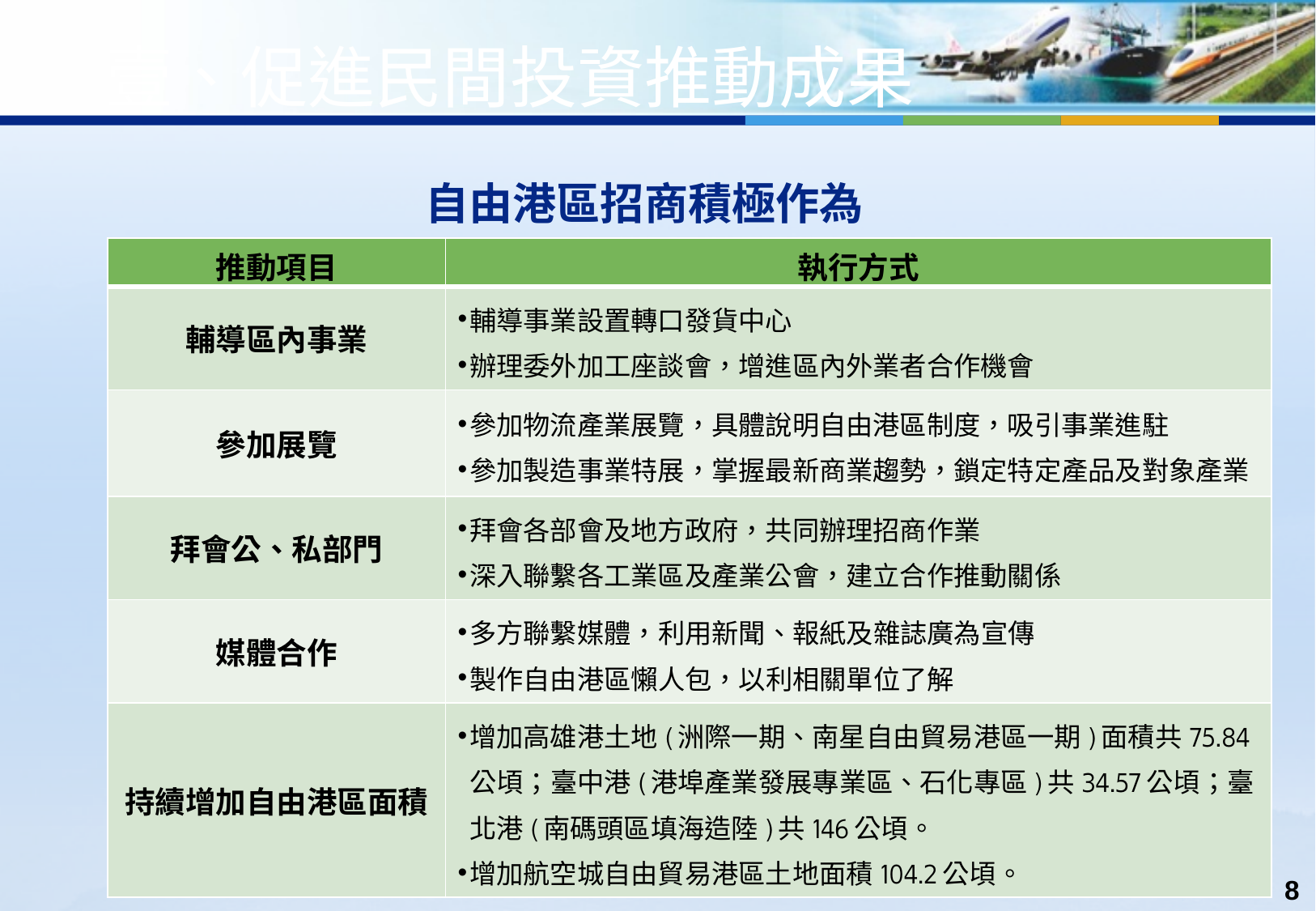

壹、促進民間投資推動成果
自由港區招商積極作為
| 推動項目 | 執行方式 |
| --- | --- |
| 輔導區內事業 | 輔導事業設置轉口發貨中心 辦理委外加工座談會，增進區內外業者合作機會 |
| 參加展覽 | 參加物流產業展覽，具體說明自由港區制度，吸引事業進駐 參加製造事業特展，掌握最新商業趨勢，鎖定特定產品及對象產業 |
| 拜會公、私部門 | 拜會各部會及地方政府，共同辦理招商作業 深入聯繫各工業區及產業公會，建立合作推動關係 |
| 媒體合作 | 多方聯繫媒體，利用新聞、報紙及雜誌廣為宣傳 製作自由港區懶人包，以利相關單位了解 |
| 持續增加自由港區面積 | 增加高雄港土地(洲際一期、南星自由貿易港區一期)面積共75.84公頃；臺中港(港埠產業發展專業區、石化專區)共34.57公頃；臺北港(南碼頭區填海造陸)共146公頃。 增加航空城自由貿易港區土地面積104.2公頃。 |
8